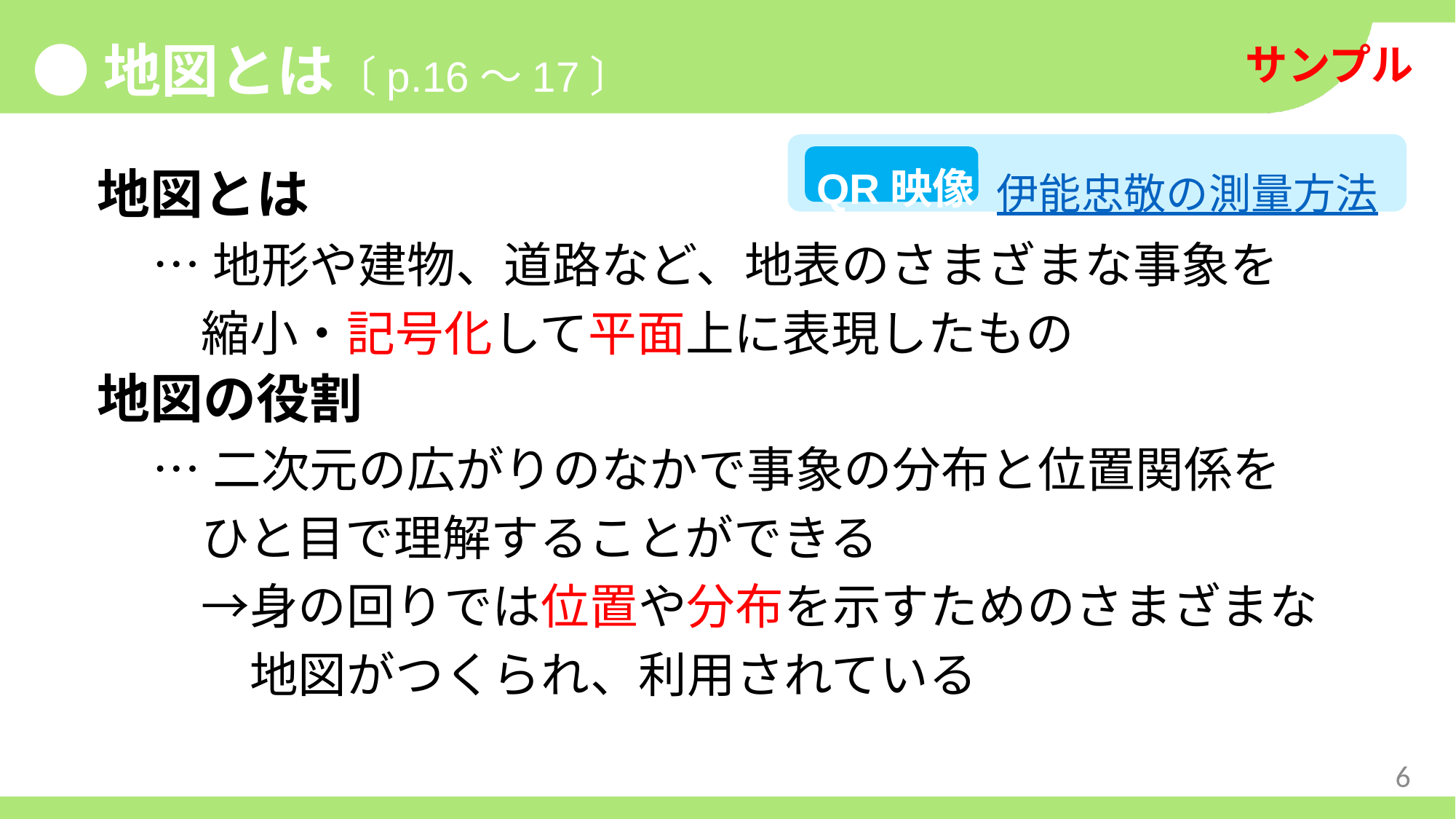

●地図とは〔p.16〜17〕
伊能忠敬の測量方法
QR映像

地図とは
…地形や建物、道路など、地表のさまざまな事象を
　縮小・記号化して平面上に表現したもの
地図の役割
…二次元の広がりのなかで事象の分布と位置関係を
　ひと目で理解することができる
　→身の回りでは位置や分布を示すためのさまざまな
　　地図がつくられ、利用されている